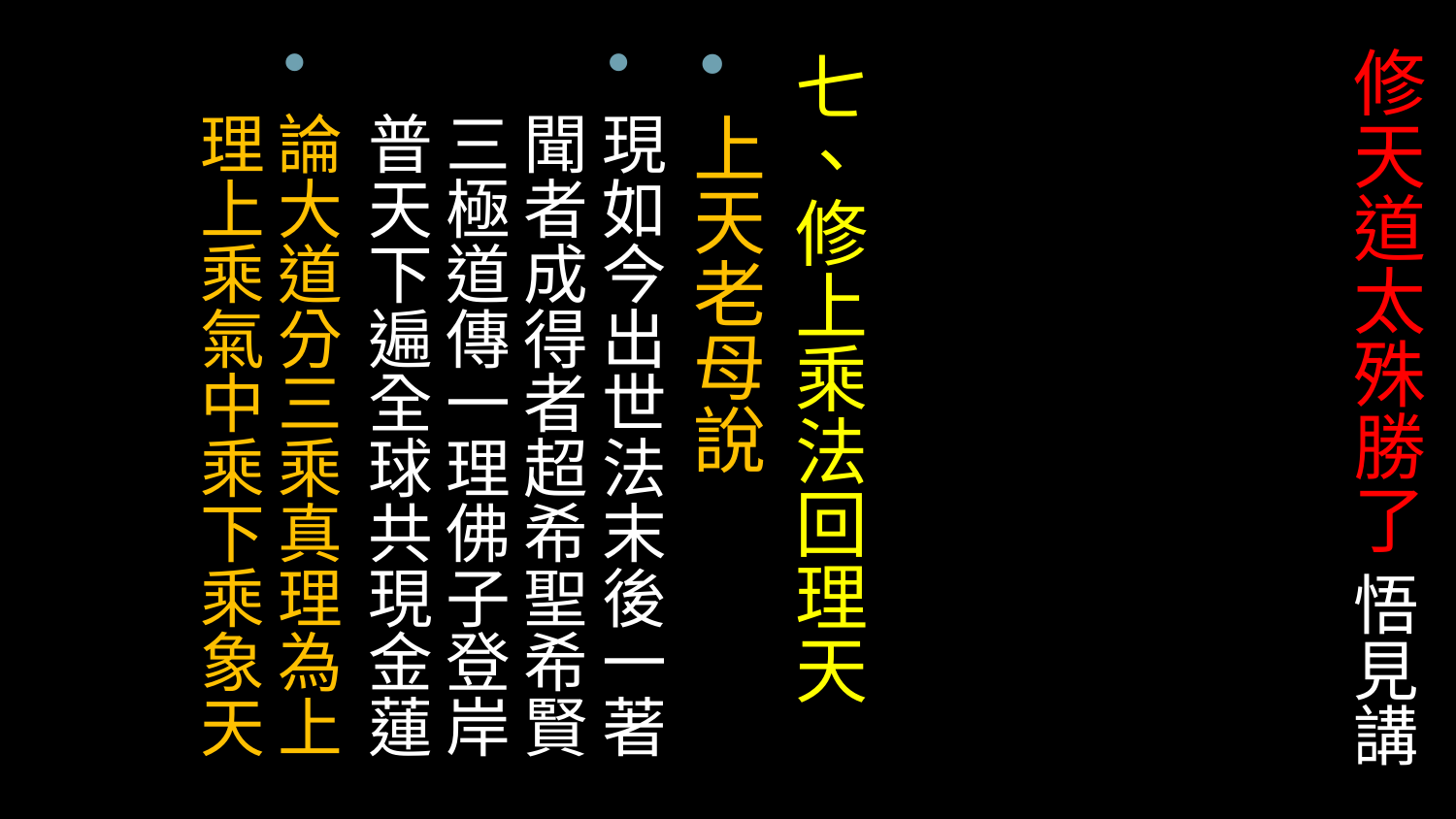

# 修天道太殊勝了 悟見講
七、修上乘法回理天
上天老母說
現如今出世法末後一著 
聞者成得者超希聖希賢
三極道傳一理佛子登岸 
普天下遍全球共現金蓮
論大道分三乘真理為上 
理上乘氣中乘下乘象天